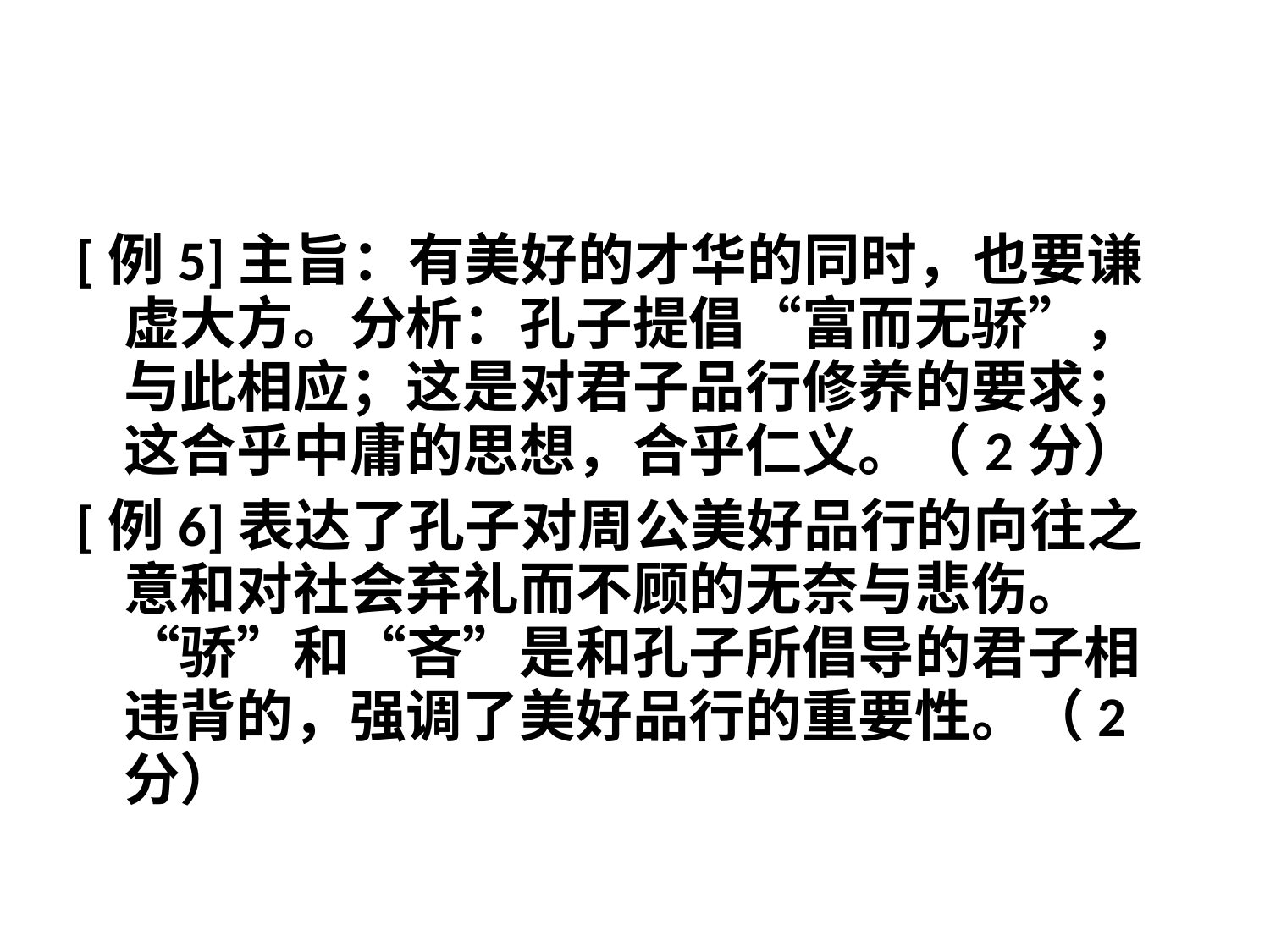

#
[例5]主旨：有美好的才华的同时，也要谦虚大方。分析：孔子提倡“富而无骄”，与此相应；这是对君子品行修养的要求；这合乎中庸的思想，合乎仁义。（2分）
[例6]表达了孔子对周公美好品行的向往之意和对社会弃礼而不顾的无奈与悲伤。“骄”和“吝”是和孔子所倡导的君子相违背的，强调了美好品行的重要性。（2分）